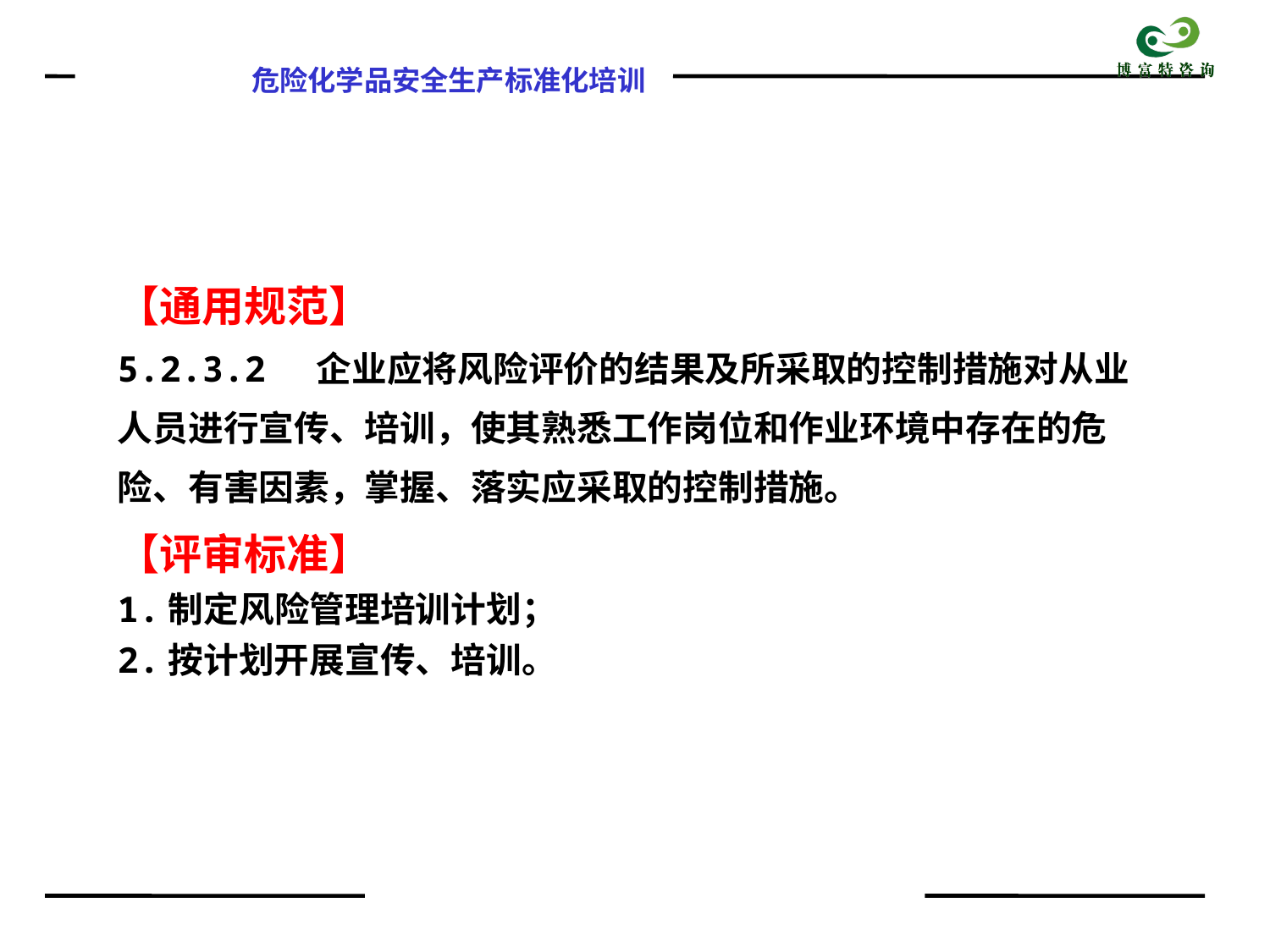

【通用规范】
5.2.3.2  企业应将风险评价的结果及所采取的控制措施对从业人员进行宣传、培训，使其熟悉工作岗位和作业环境中存在的危险、有害因素，掌握、落实应采取的控制措施。
【评审标准】
1.制定风险管理培训计划；
2.按计划开展宣传、培训。